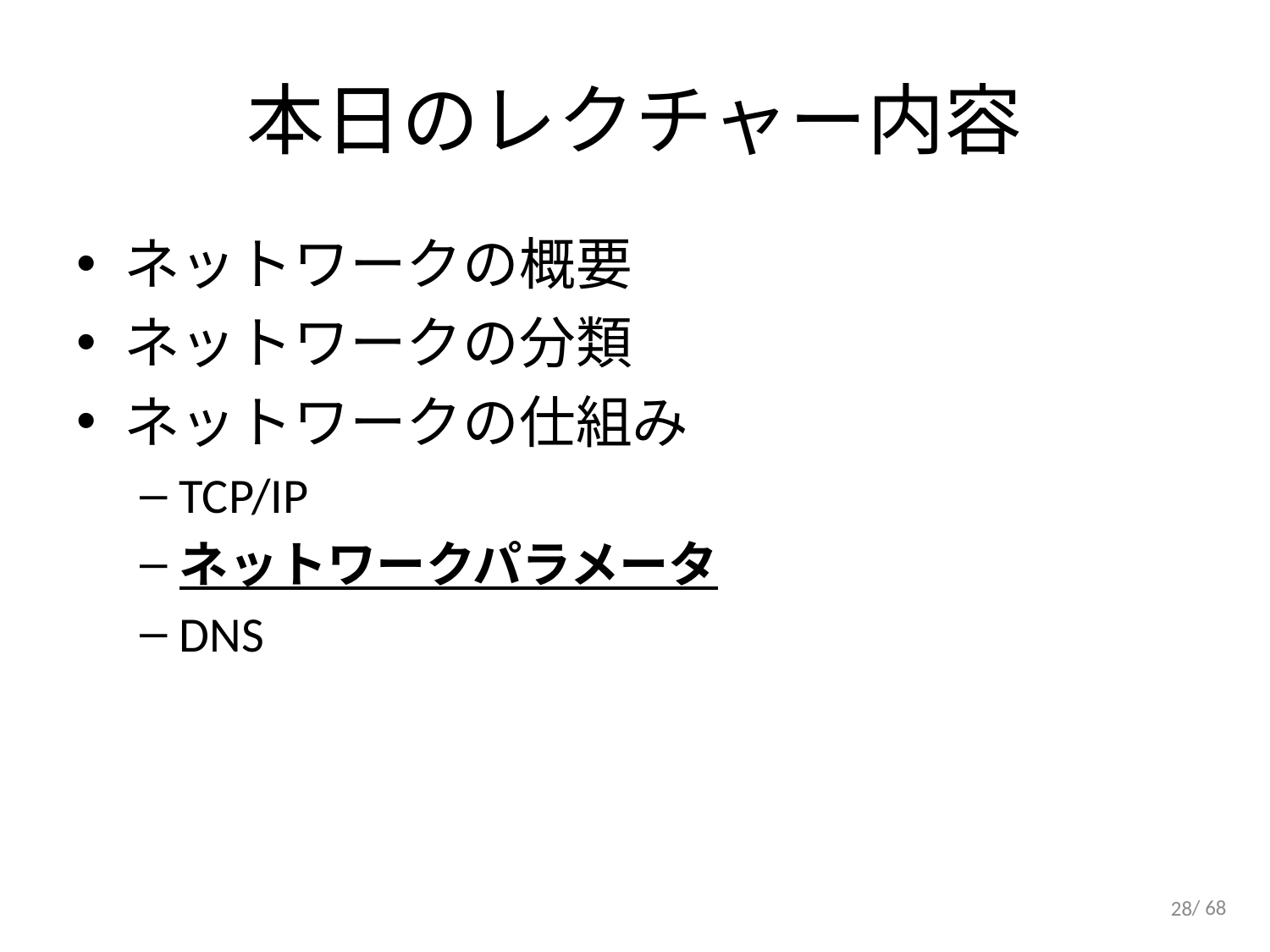

# 本日のレクチャー内容
ネットワークの概要
ネットワークの分類
ネットワークの仕組み
TCP/IP
ネットワークパラメータ
DNS
28